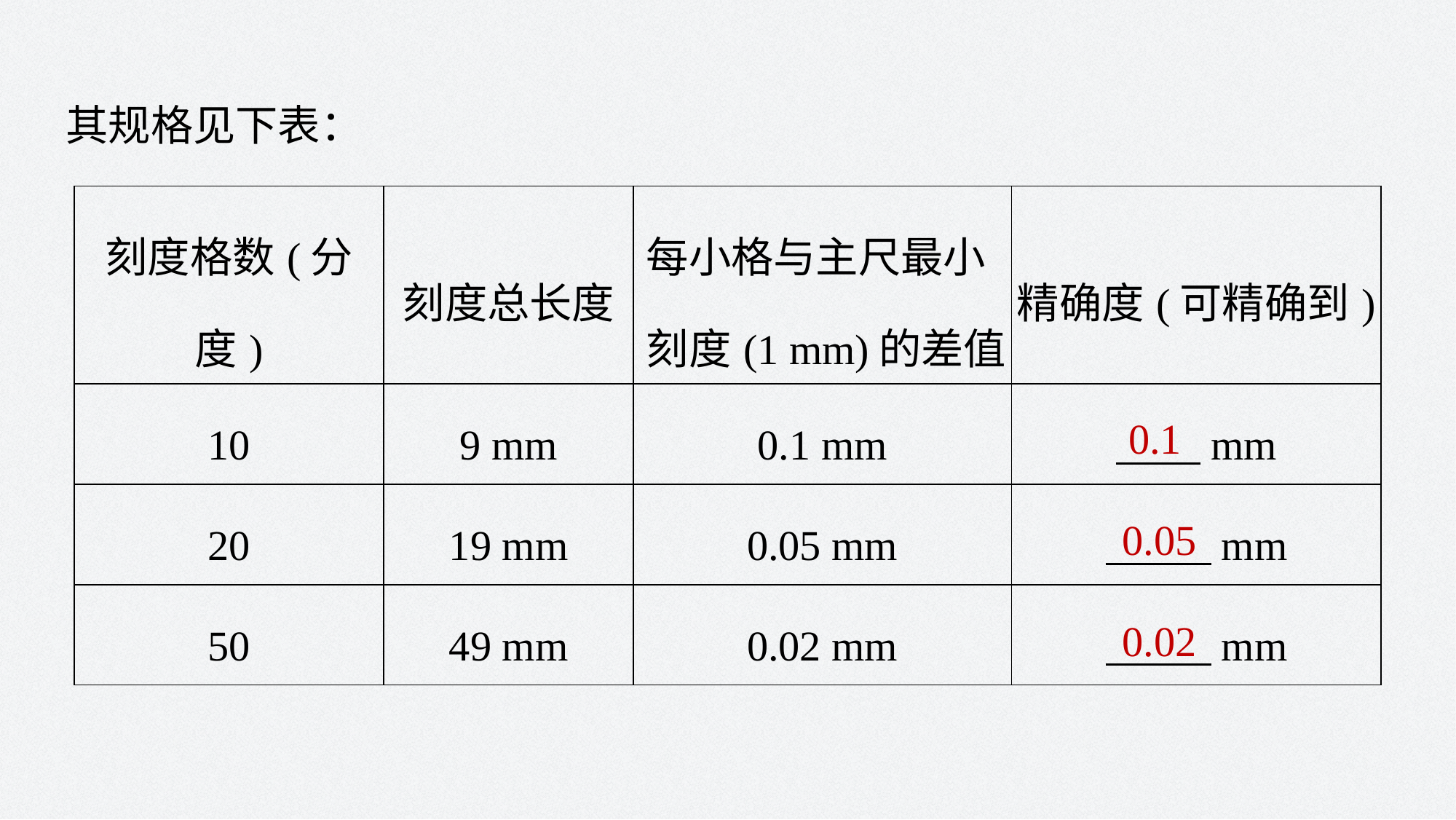

其规格见下表：
| 刻度格数(分度) | 刻度总长度 | 每小格与主尺最小刻度(1 mm)的差值 | 精确度(可精确到) |
| --- | --- | --- | --- |
| 10 | 9 mm | 0.1 mm | mm |
| 20 | 19 mm | 0.05 mm | mm |
| 50 | 49 mm | 0.02 mm | mm |
0.1
0.05
0.02